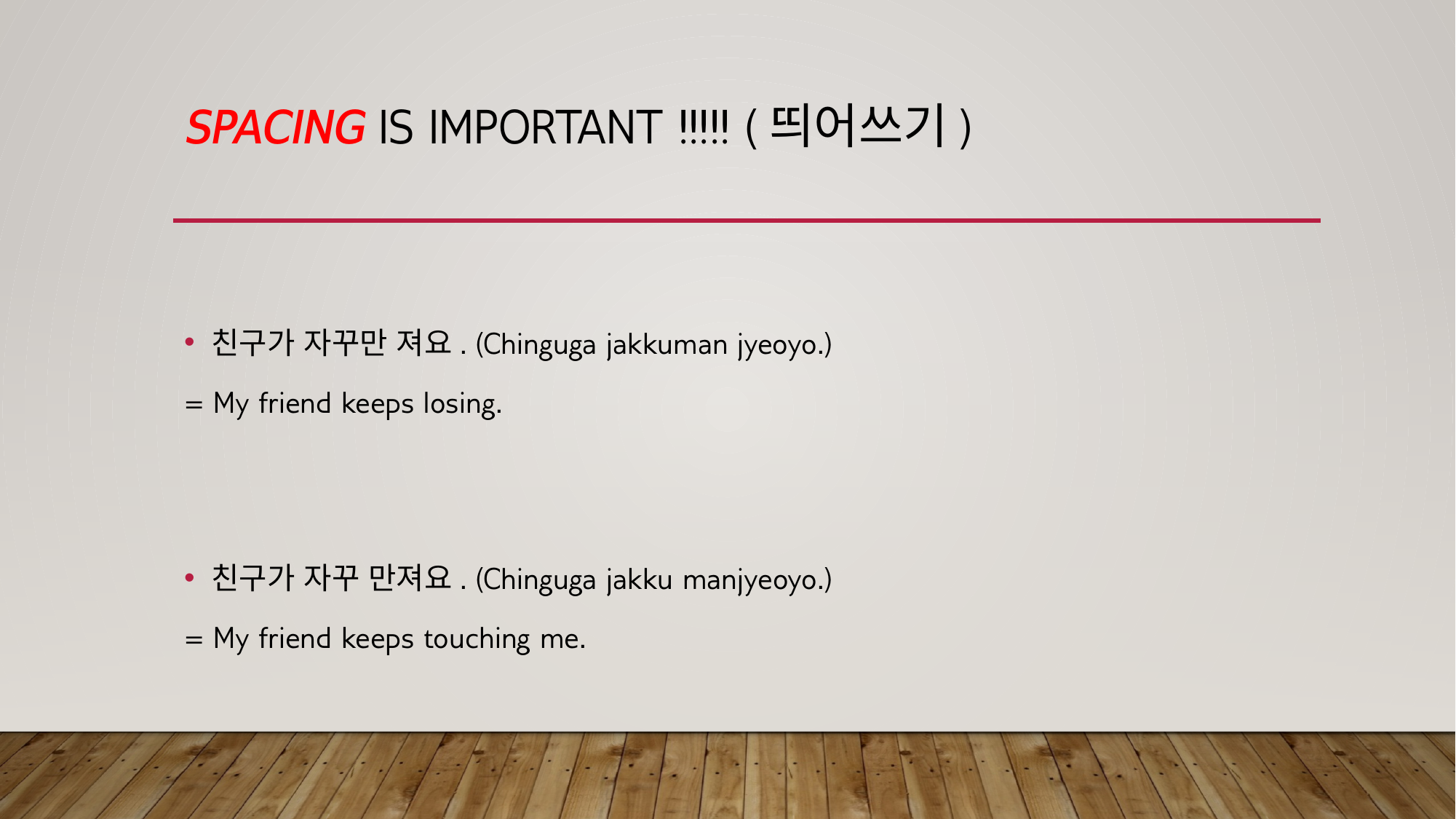

# Spacing is Important !!!!! (띄어쓰기)
친구가 자꾸만 져요. (Chinguga jakkuman jyeoyo.)
= My friend keeps losing.

친구가 자꾸 만져요. (Chinguga jakku manjyeoyo.)
= My friend keeps touching me.